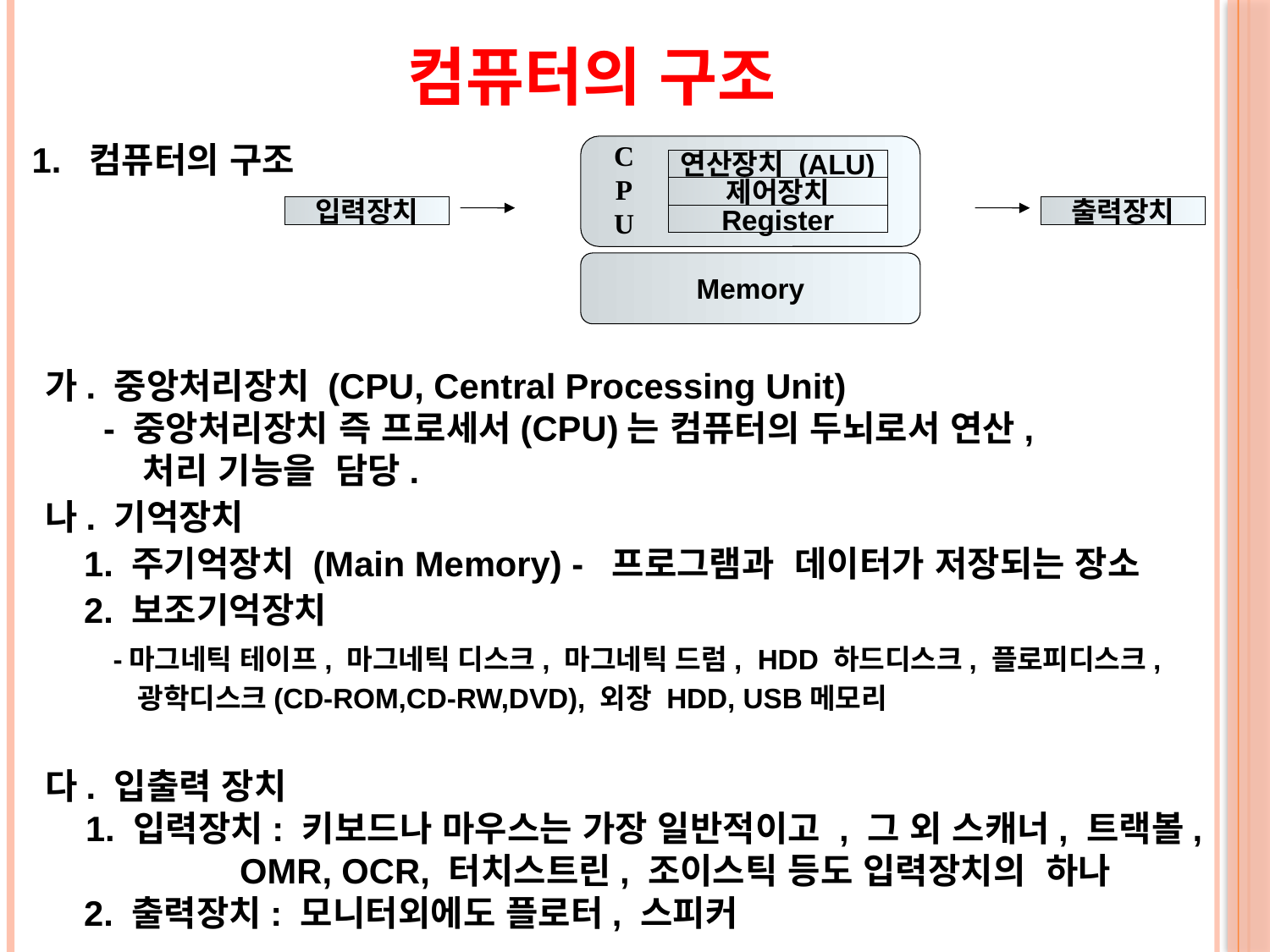

컴퓨터의 구조
  1.  컴퓨터의 구조

연산장치 (ALU)
C
P
U
제어장치
입력장치
출력장치
Register

Memory
가. 중앙처리장치 (CPU, Central Processing Unit)
      - 중앙처리장치 즉 프로세서(CPU)는 컴퓨터의 두뇌로서 연산,
         처리 기능을  담당.
나. 기억장치
    1. 주기억장치 (Main Memory) -  프로그램과  데이터가 저장되는 장소
    2. 보조기억장치
       -마그네틱 테이프, 마그네틱 디스크, 마그네틱 드럼,  HDD 하드디스크, 플로피디스크,
           광학디스크(CD-ROM,CD-RW,DVD), 외장 HDD, USB메모리

다. 입출력 장치
   1. 입력장치: 키보드나 마우스는 가장 일반적이고 , 그 외 스캐너, 트랙볼,
                    OMR, OCR, 터치스트린, 조이스틱 등도 입력장치의  하나
    2. 출력장치: 모니터외에도 플로터, 스피커